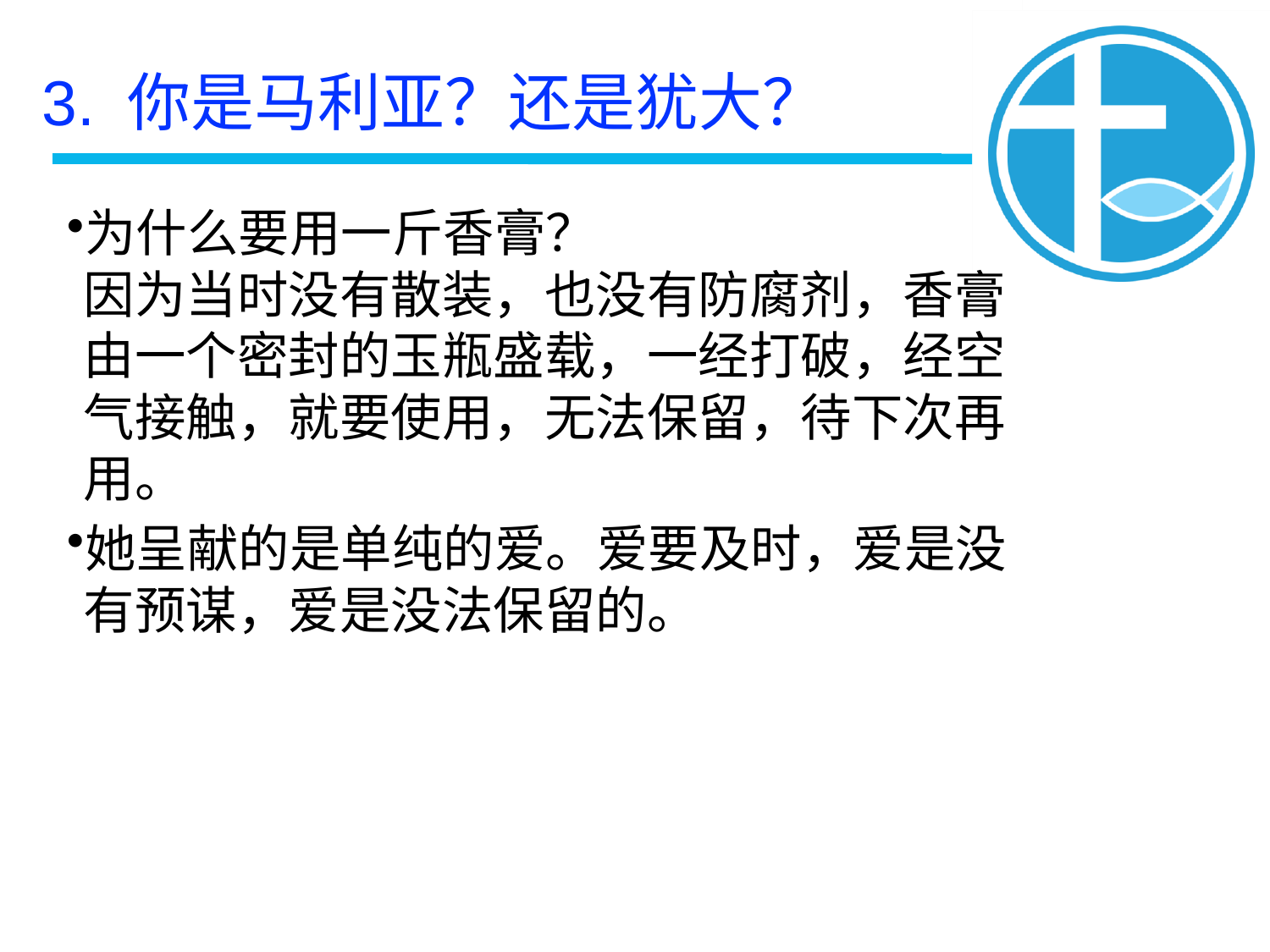

3. 你是马利亚？还是犹大？
为什么要用一斤香膏？
因为当时没有散装，也没有防腐剂，香膏由一个密封的玉瓶盛载，一经打破，经空气接触，就要使用，无法保留，待下次再用。
她呈献的是单纯的爱。爱要及时，爱是没有预谋，爱是没法保留的。